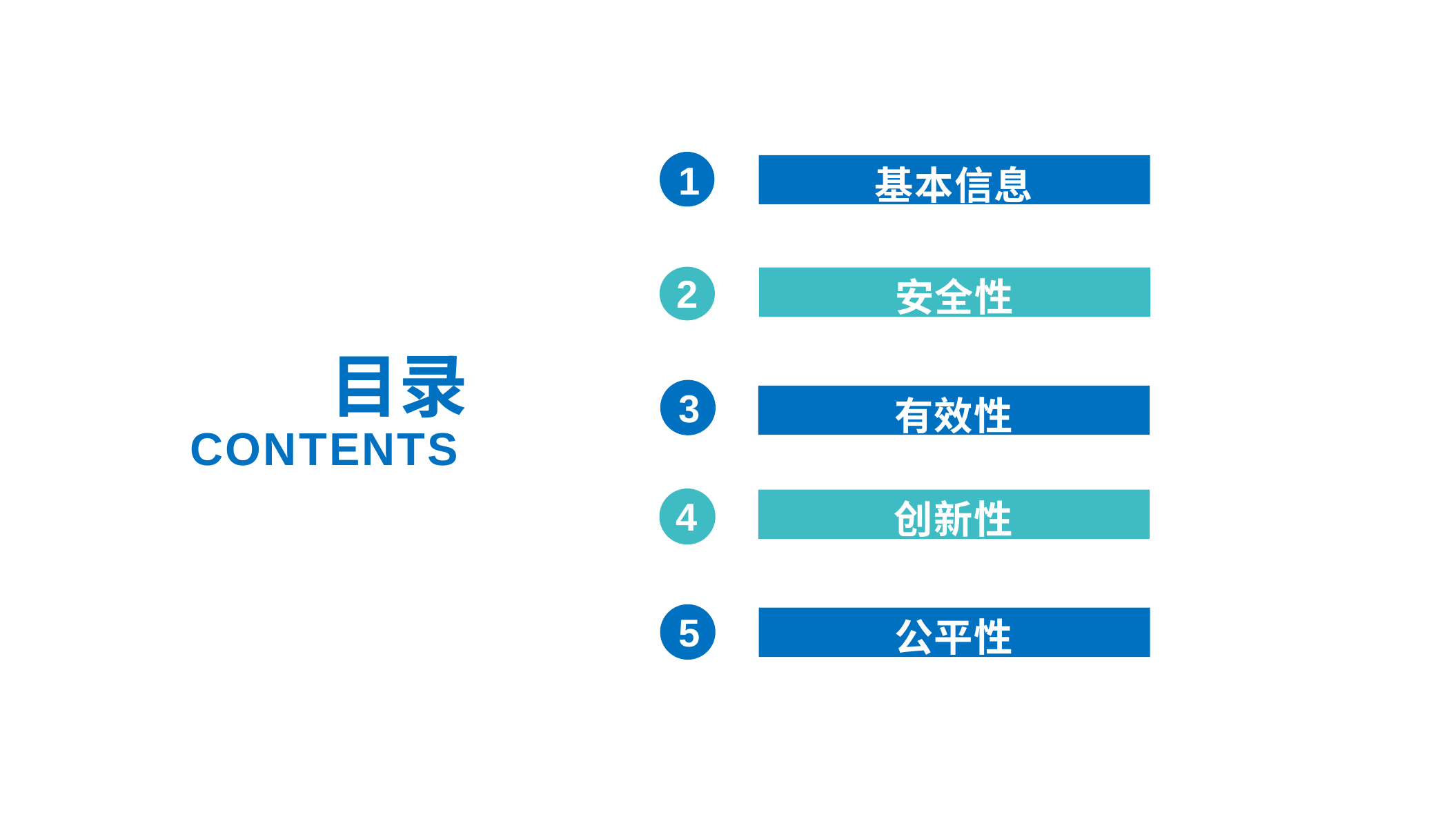

1

基本信息

2

安全性

目录
CONTENTS

3

有效性

4

创新性

5

公平性